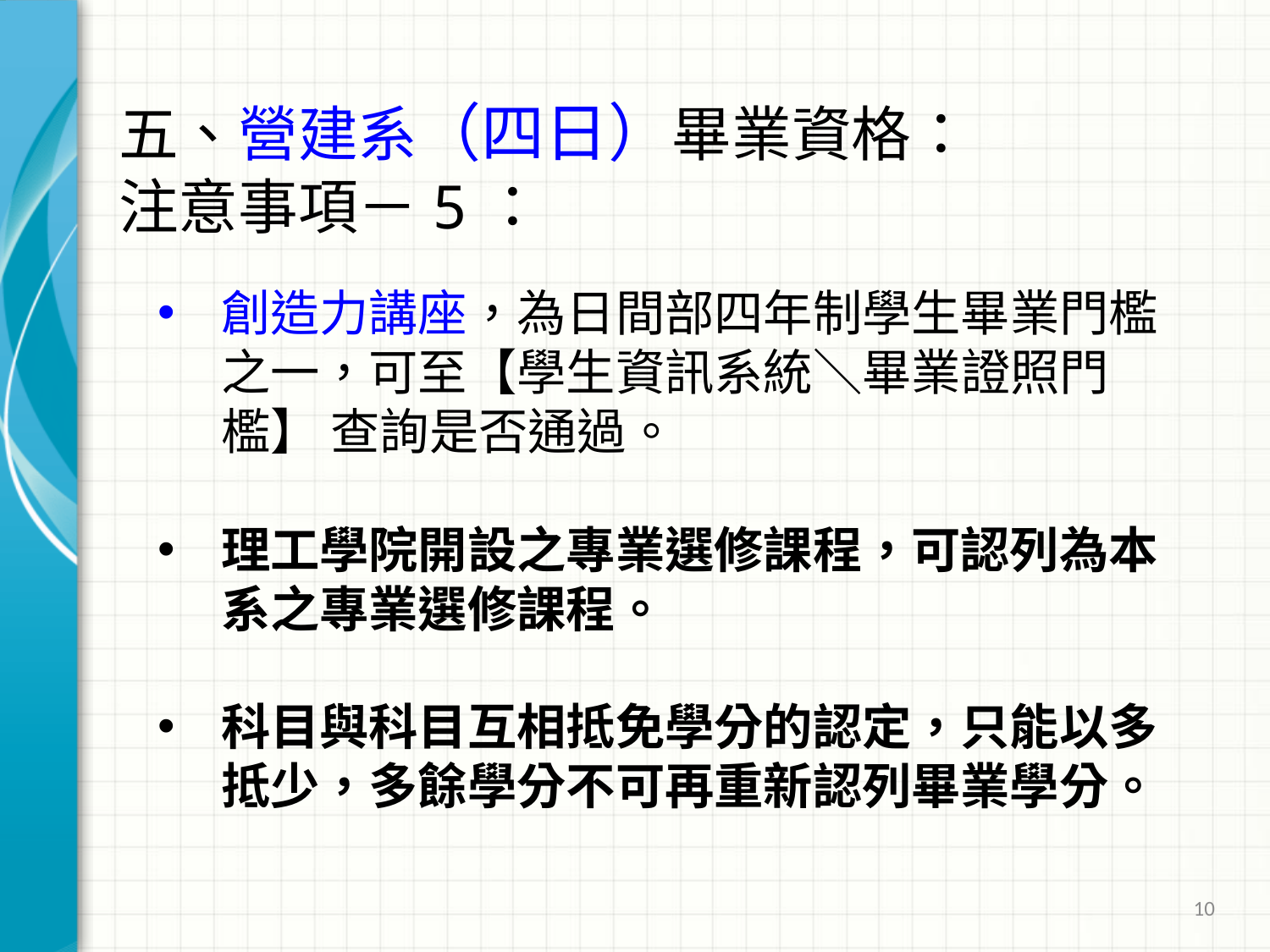

# 五、營建系（四日）畢業資格： 注意事項－5：
創造力講座，為日間部四年制學生畢業門檻之一，可至【學生資訊系統＼畢業證照門檻】 查詢是否通過。

理工學院開設之專業選修課程，可認列為本系之專業選修課程。

科目與科目互相抵免學分的認定，只能以多抵少，多餘學分不可再重新認列畢業學分。

10